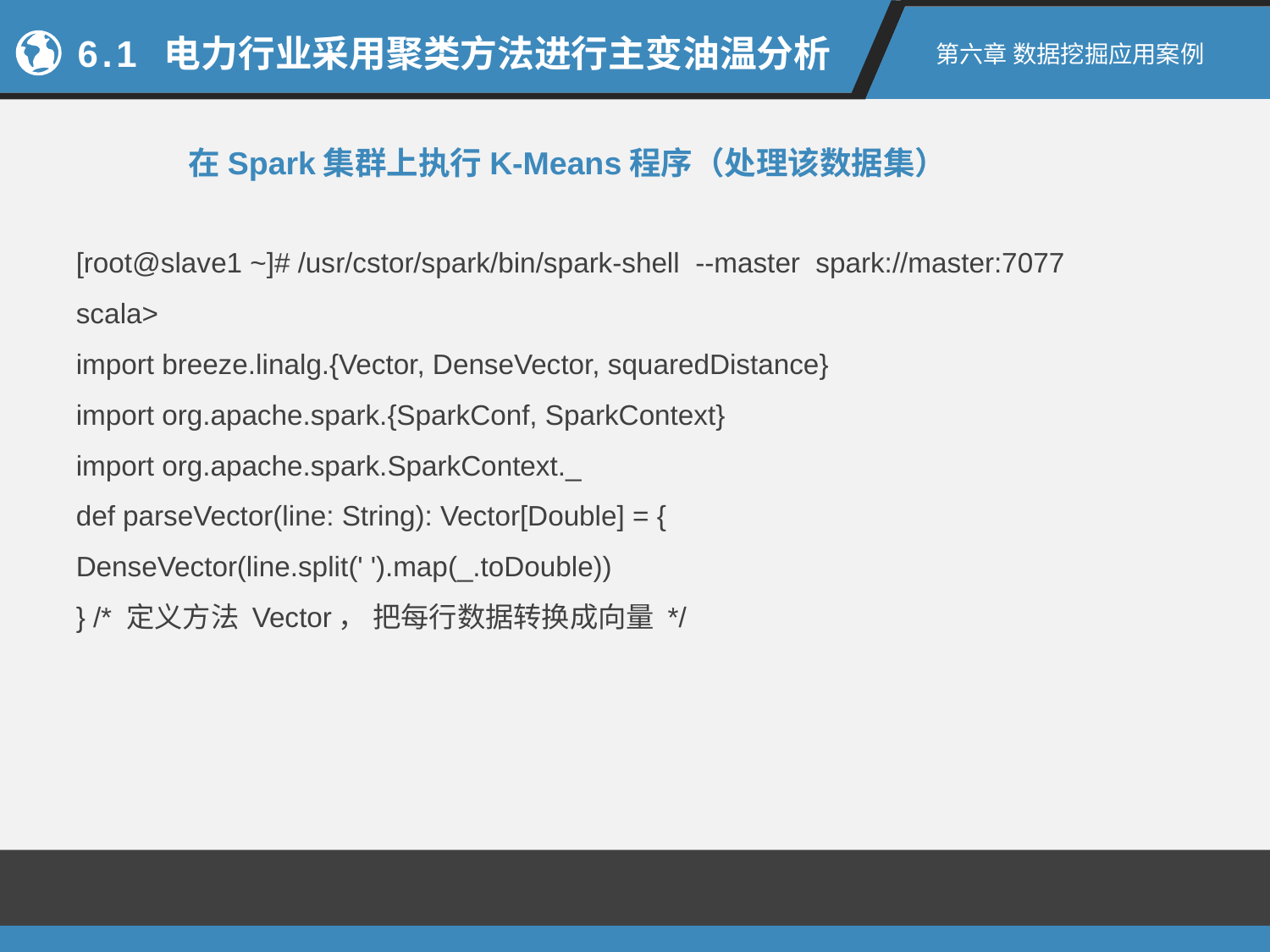

6.1 电力行业采用聚类方法进行主变油温分析

第六章 数据挖掘应用案例
在Spark集群上执行K-Means程序（处理该数据集）
[root@slave1 ~]# /usr/cstor/spark/bin/spark-shell  --master  spark://master:7077
scala>
import breeze.linalg.{Vector, DenseVector, squaredDistance}
import org.apache.spark.{SparkConf, SparkContext}
import org.apache.spark.SparkContext._
def parseVector(line: String): Vector[Double] = {
DenseVector(line.split(' ').map(_.toDouble))
} /* 定义方法 Vector， 把每行数据转换成向量 */